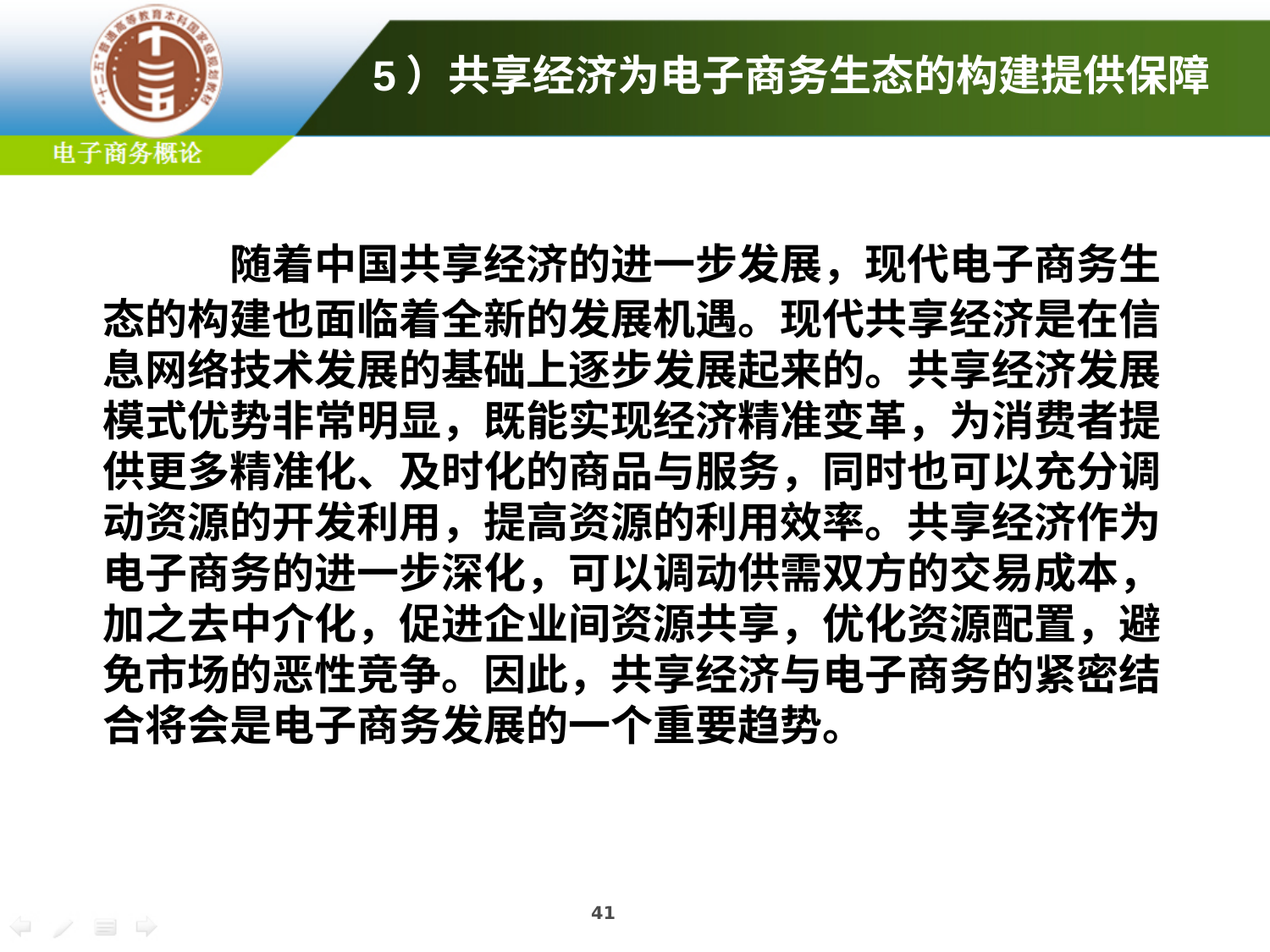

5）共享经济为电子商务生态的构建提供保障
       	随着中国共享经济的进一步发展，现代电子商务生态的构建也面临着全新的发展机遇。现代共享经济是在信息网络技术发展的基础上逐步发展起来的。共享经济发展模式优势非常明显，既能实现经济精准变革，为消费者提供更多精准化、及时化的商品与服务，同时也可以充分调动资源的开发利用，提高资源的利用效率。共享经济作为电子商务的进一步深化，可以调动供需双方的交易成本，加之去中介化，促进企业间资源共享，优化资源配置，避免市场的恶性竞争。因此，共享经济与电子商务的紧密结合将会是电子商务发展的一个重要趋势。

41